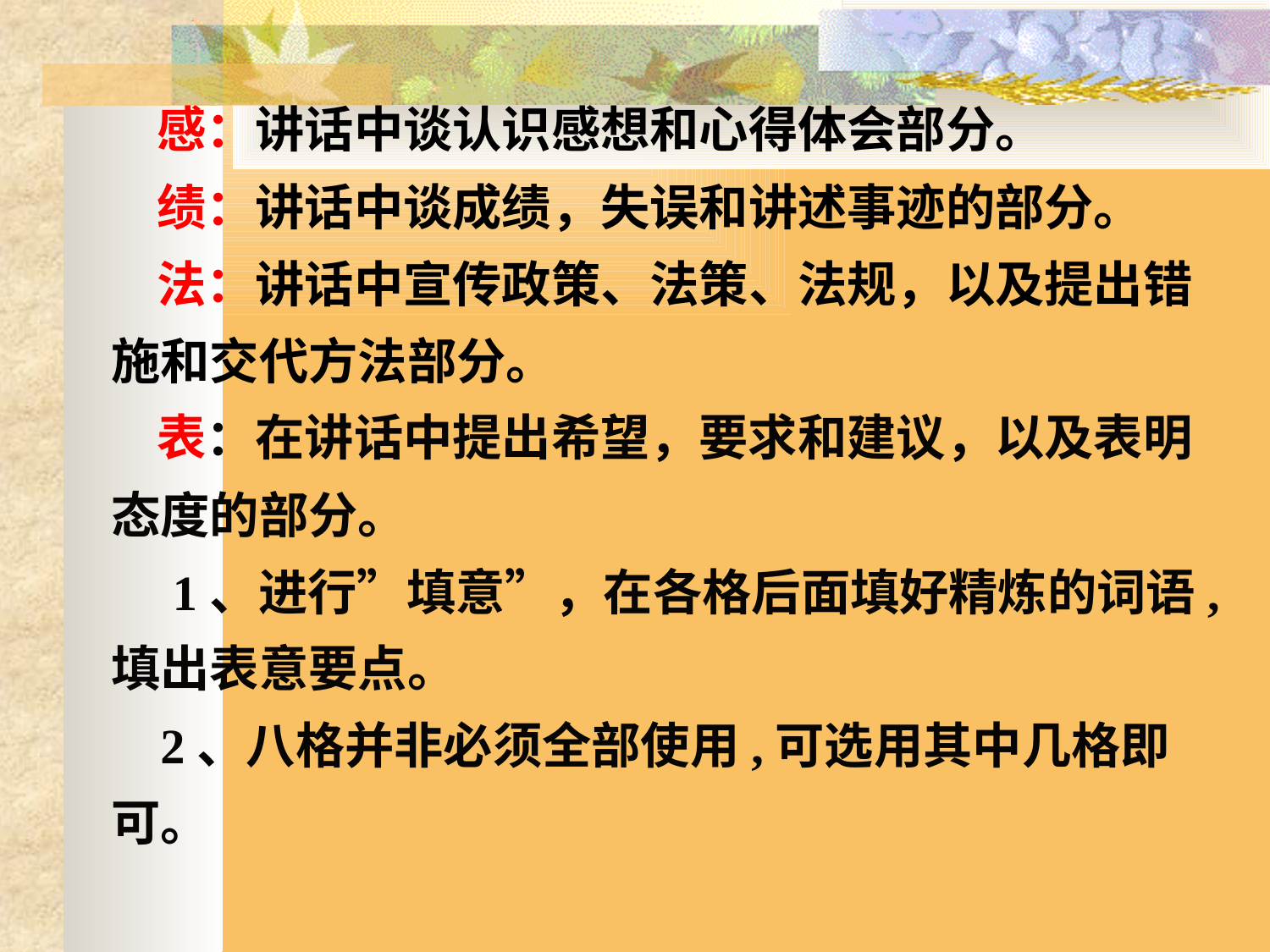

感：讲话中谈认识感想和心得体会部分。
   绩：讲话中谈成绩，失误和讲述事迹的部分。
   法：讲话中宣传政策、法策、法规，以及提出错施和交代方法部分。
   表：在讲话中提出希望，要求和建议，以及表明态度的部分。
     1、进行”填意”，在各格后面填好精炼的词语,填出表意要点。
    2、八格并非必须全部使用,可选用其中几格即可。